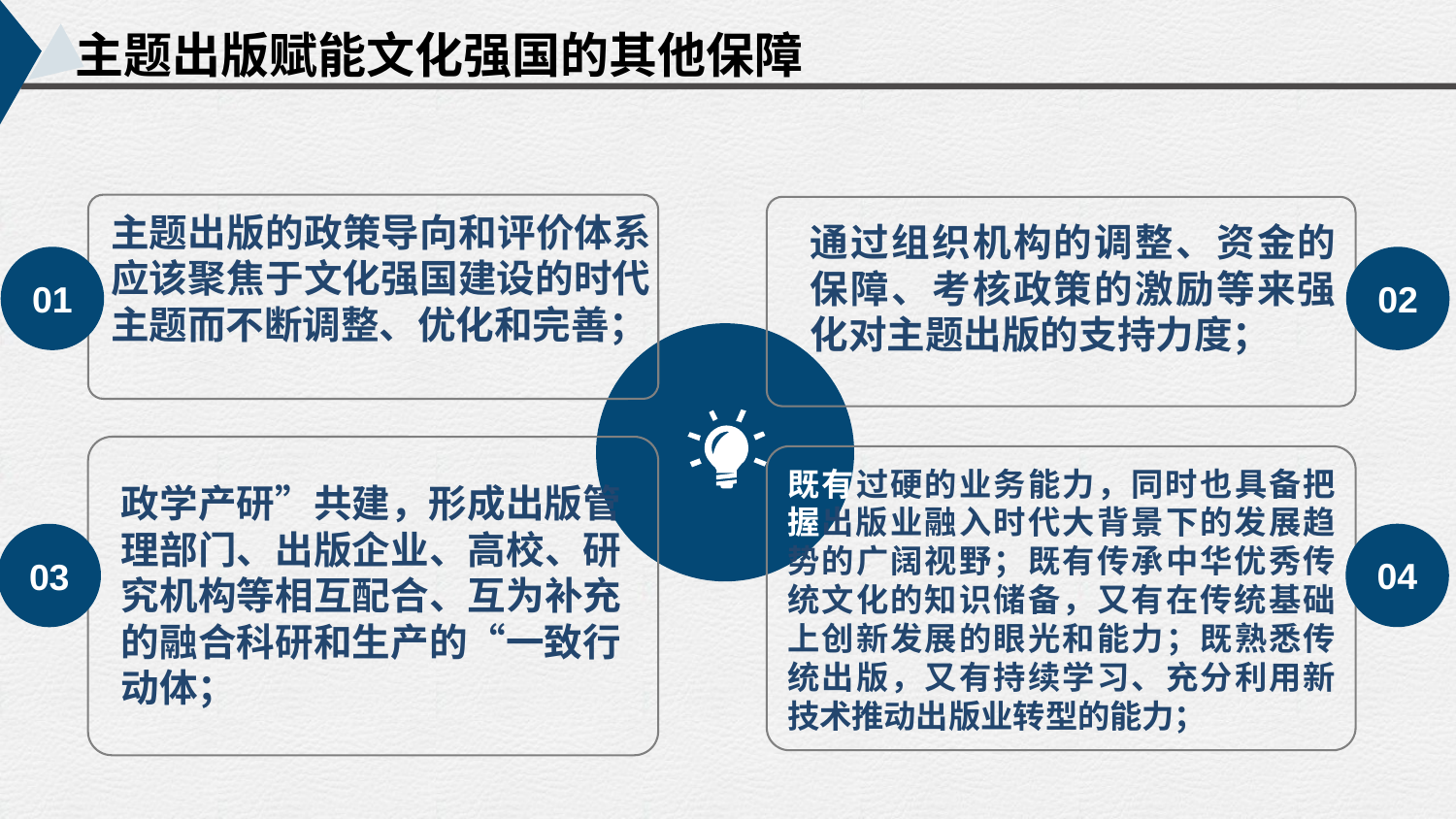

主题出版赋能文化强国的其他保障

主题出版的政策导向和评价体系应该聚焦于文化强国建设的时代主题而不断调整、优化和完善；

通过组织机构的调整、资金的保障、考核政策的激励等来强化对主题出版的支持力度；

02
01

政学产研”共建，形成出版管理部门、出版企业、高校、研究机构等相互配合、互为补充的融合科研和生产的“一致行动体；

既有过硬的业务能力，同时也具备把握出版业融入时代大背景下的发展趋势的广阔视野；既有传承中华优秀传统文化的知识储备，又有在传统基础上创新发展的眼光和能力；既熟悉传统出版，又有持续学习、充分利用新技术推动出版业转型的能力；

04
03